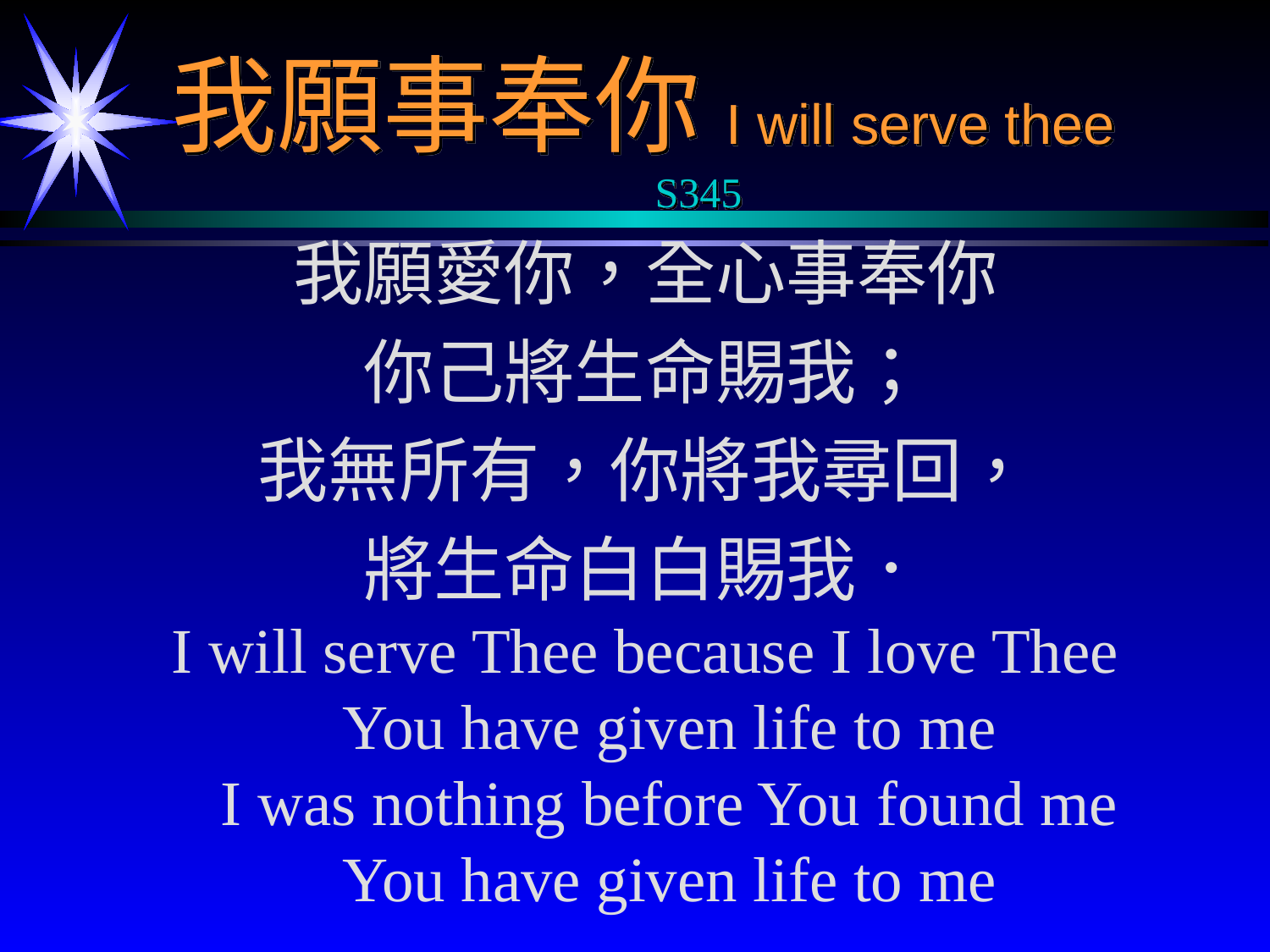

# 我願事奉你I will serve thee　S345
我願愛你，全心事奉你
你己將生命賜我；
我無所有，你將我尋回，
將生命白白賜我．
I will serve Thee because I love Thee
You have given life to me
I was nothing before You found me
You have given life to me